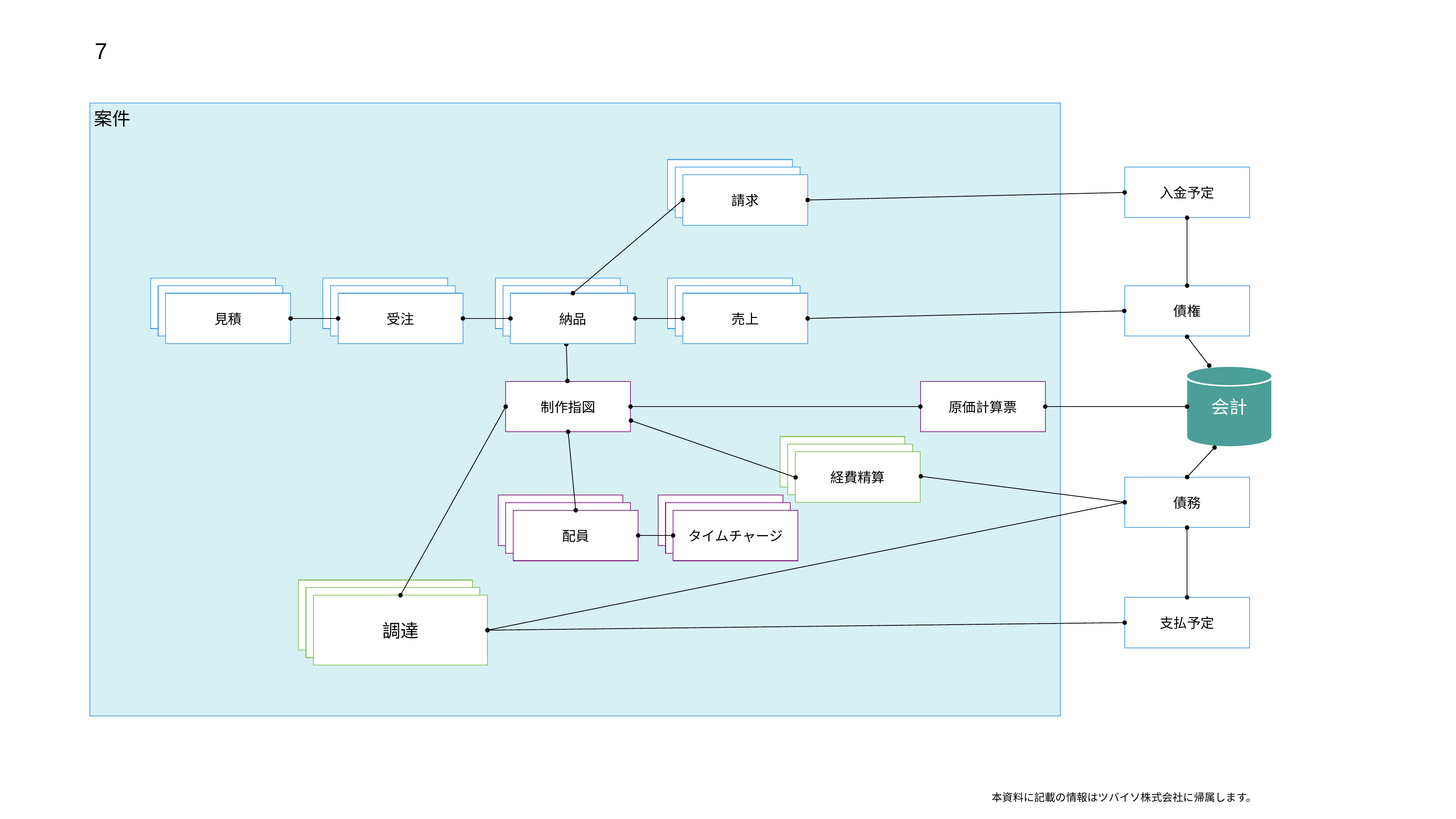

7
案件
請求
請求
請求
入金予定
見積
見積
見積
受注
受注
受注
納品
納品
納品
売上
売上
売上
債権

会計
制作指図
原価計算票

検収
検収
経費精算
債務
配員
配員
配員
配員
配員
タイムチャージ
調達
調達
調達
支払予定